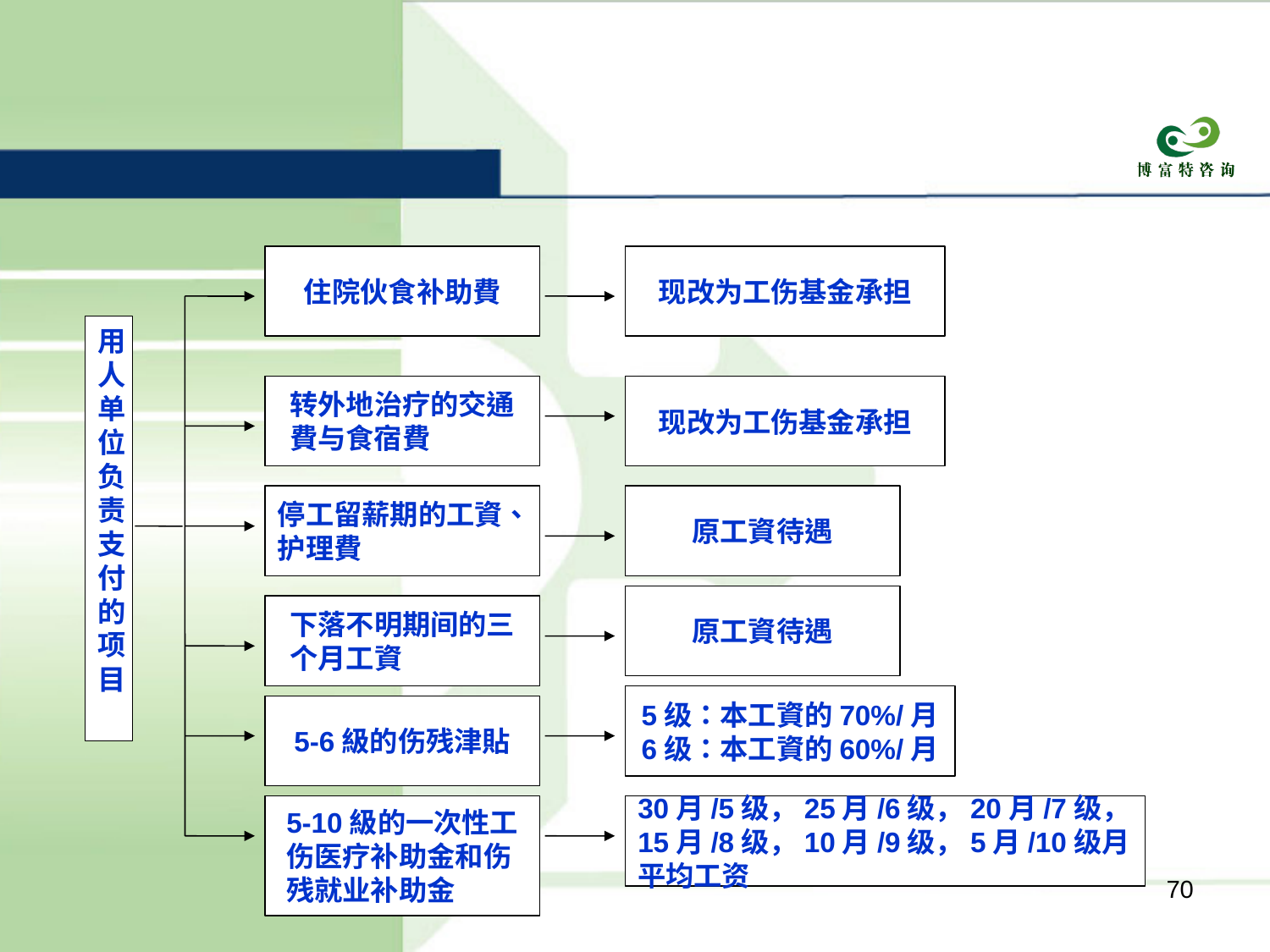

#
住院伙食补助費
现改为工伤基金承担

用人单位负责支付的项目

转外地治疗的交通費与食宿費
现改为工伤基金承担

停工留薪期的工資、护理費
原工資待遇

原工資待遇
下落不明期间的三个月工資

5级：本工資的70%/月
6级：本工資的60%/月
5-6級的伤残津貼

5-10級的一次性工伤医疗补助金和伤残就业补助金
30月/5级，25月/6级，20月/7级，15月/8级，10月/9级，5月/10级月平均工资

70